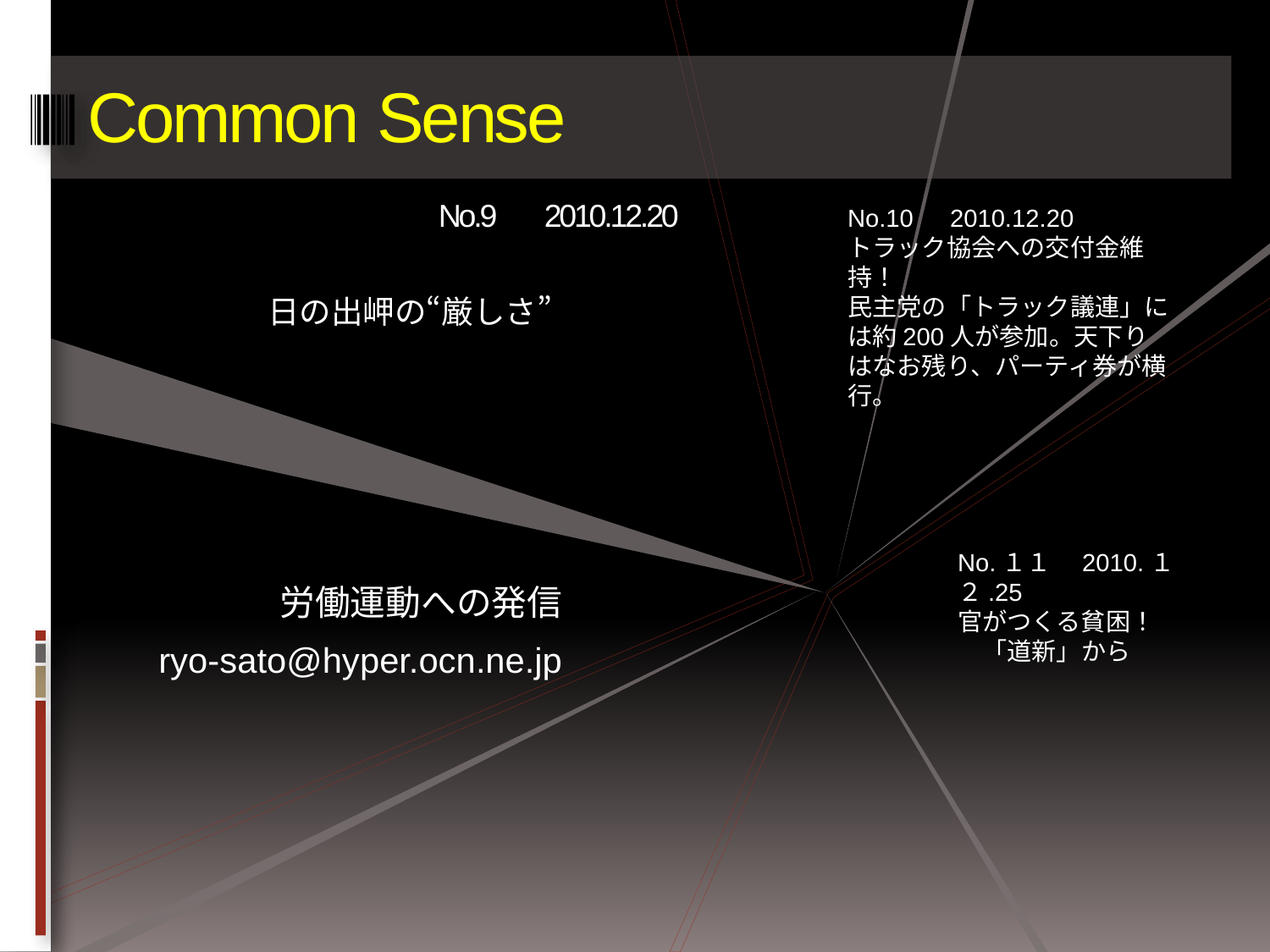

# Common Sense 　 　　　　　No.9　2010.12.20
No.10　2010.12.20
トラック協会への交付金維持！
民主党の「トラック議連」には約200人が参加。天下りはなお残り、パーティ券が横行。
日の出岬の“厳しさ”

労働運動への発信
ryo-sato@hyper.ocn.ne.jp

No.１１　2010.１２.25
官がつくる貧困！
　「道新」から